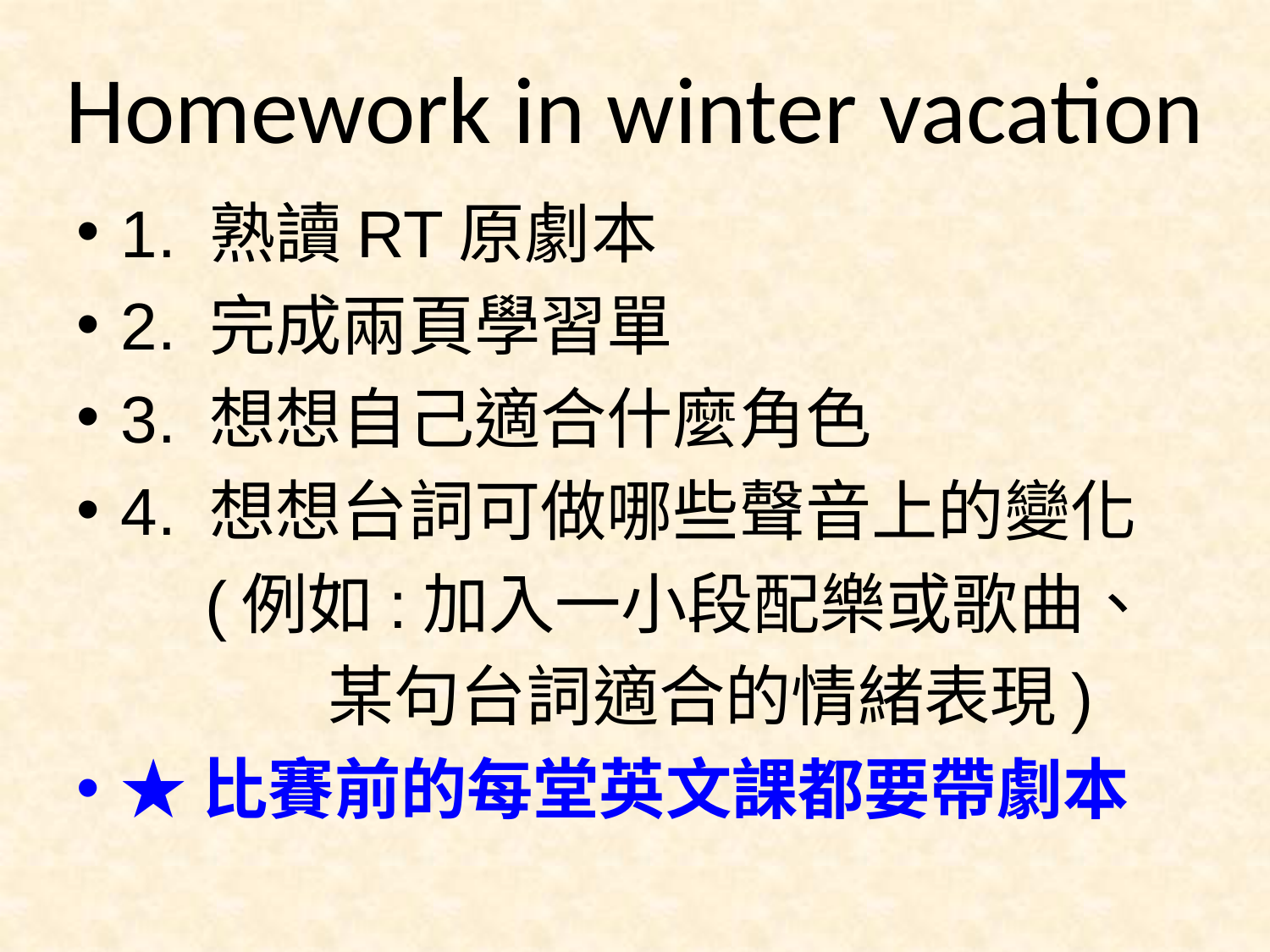

# Homework in winter vacation
1. 熟讀RT原劇本
2. 完成兩頁學習單
3. 想想自己適合什麼角色
4. 想想台詞可做哪些聲音上的變化
       (例如:加入一小段配樂或歌曲、
                某句台詞適合的情緒表現)
★比賽前的每堂英文課都要帶劇本